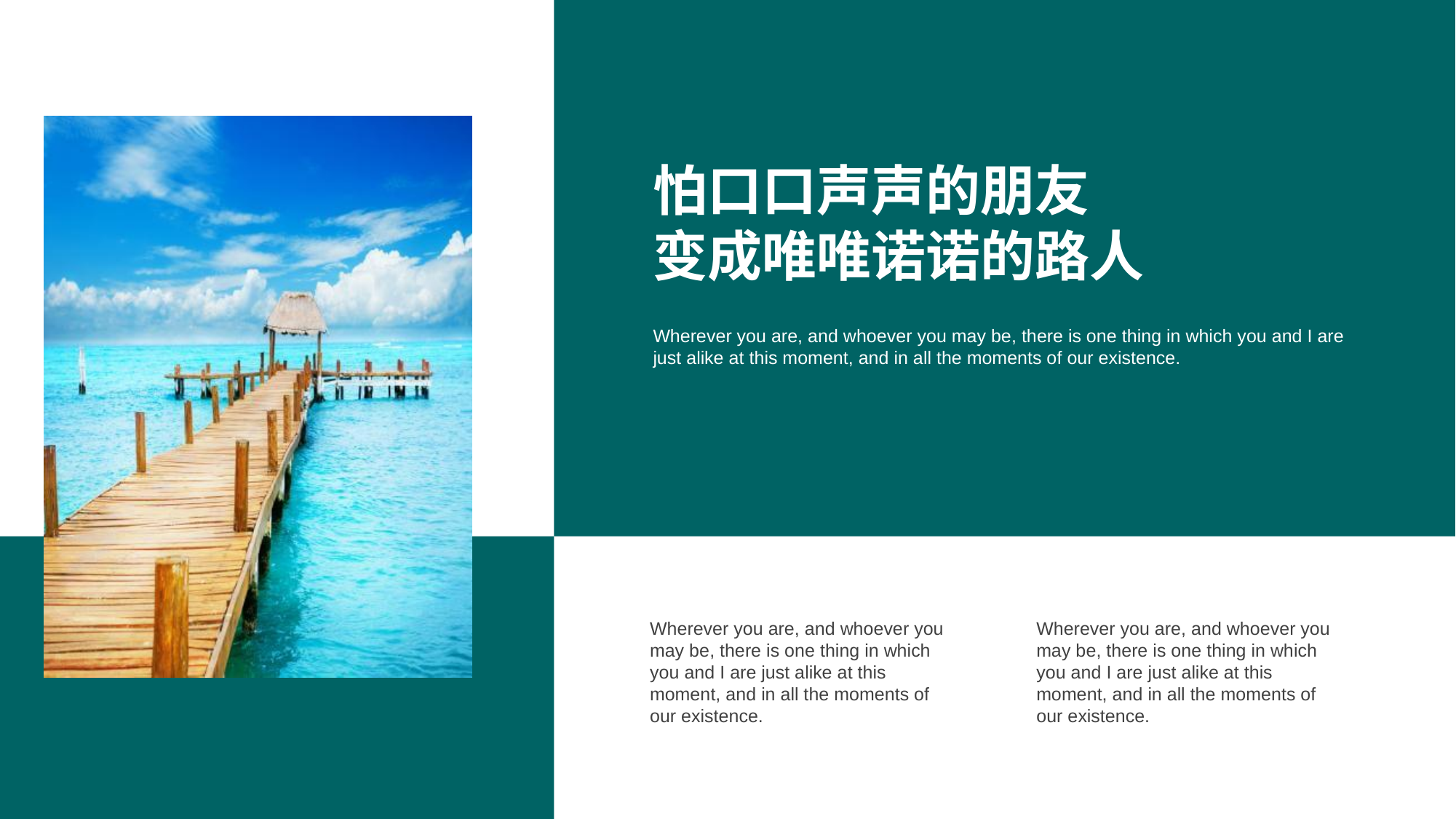

怕口口声声的朋友
变成唯唯诺诺的路人
Wherever you are, and whoever you may be, there is one thing in which you and I are just alike at this moment, and in all the moments of our existence.

Wherever you are, and whoever you may be, there is one thing in which you and I are just alike at this moment, and in all the moments of our existence.
Wherever you are, and whoever you may be, there is one thing in which you and I are just alike at this moment, and in all the moments of our existence.